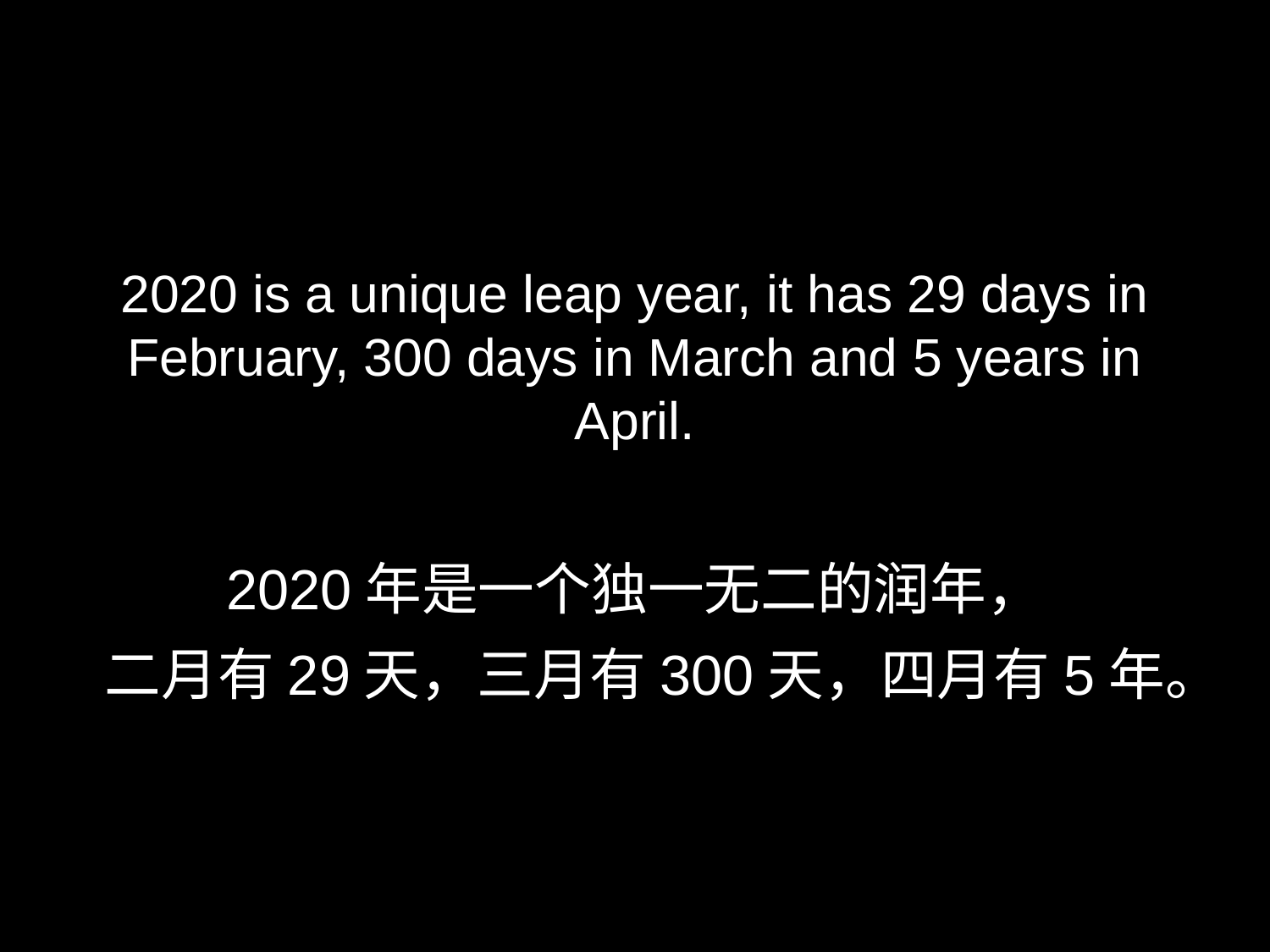

#
2020 is a unique leap year, it has 29 days in February, 300 days in March and 5 years in April.

2020年是一个独一无二的润年，
二月有29天，三月有300天，四月有5年。